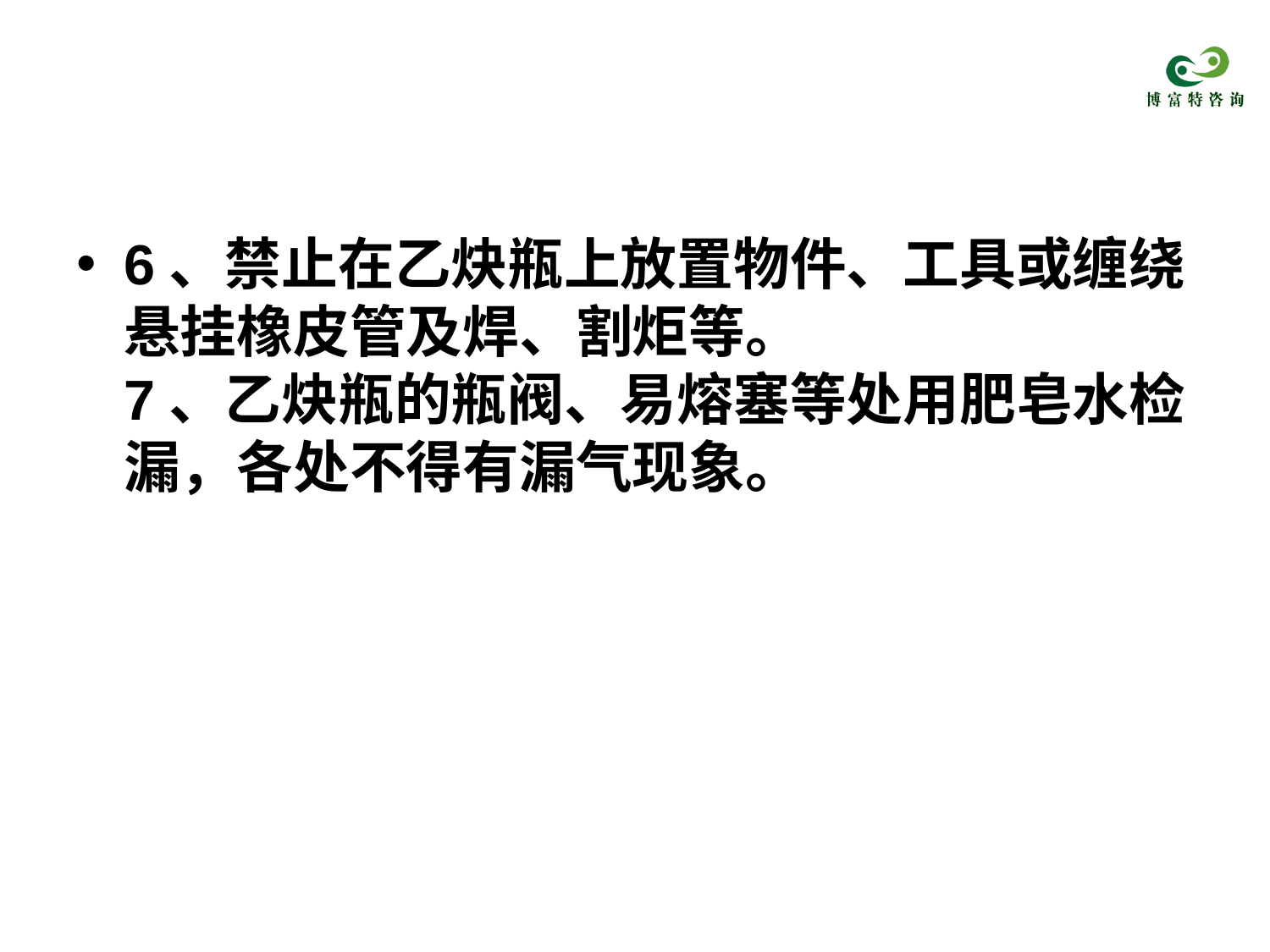

6、禁止在乙炔瓶上放置物件、工具或缠绕悬挂橡皮管及焊、割炬等。
7、乙炔瓶的瓶阀、易熔塞等处用肥皂水检漏，各处不得有漏气现象。